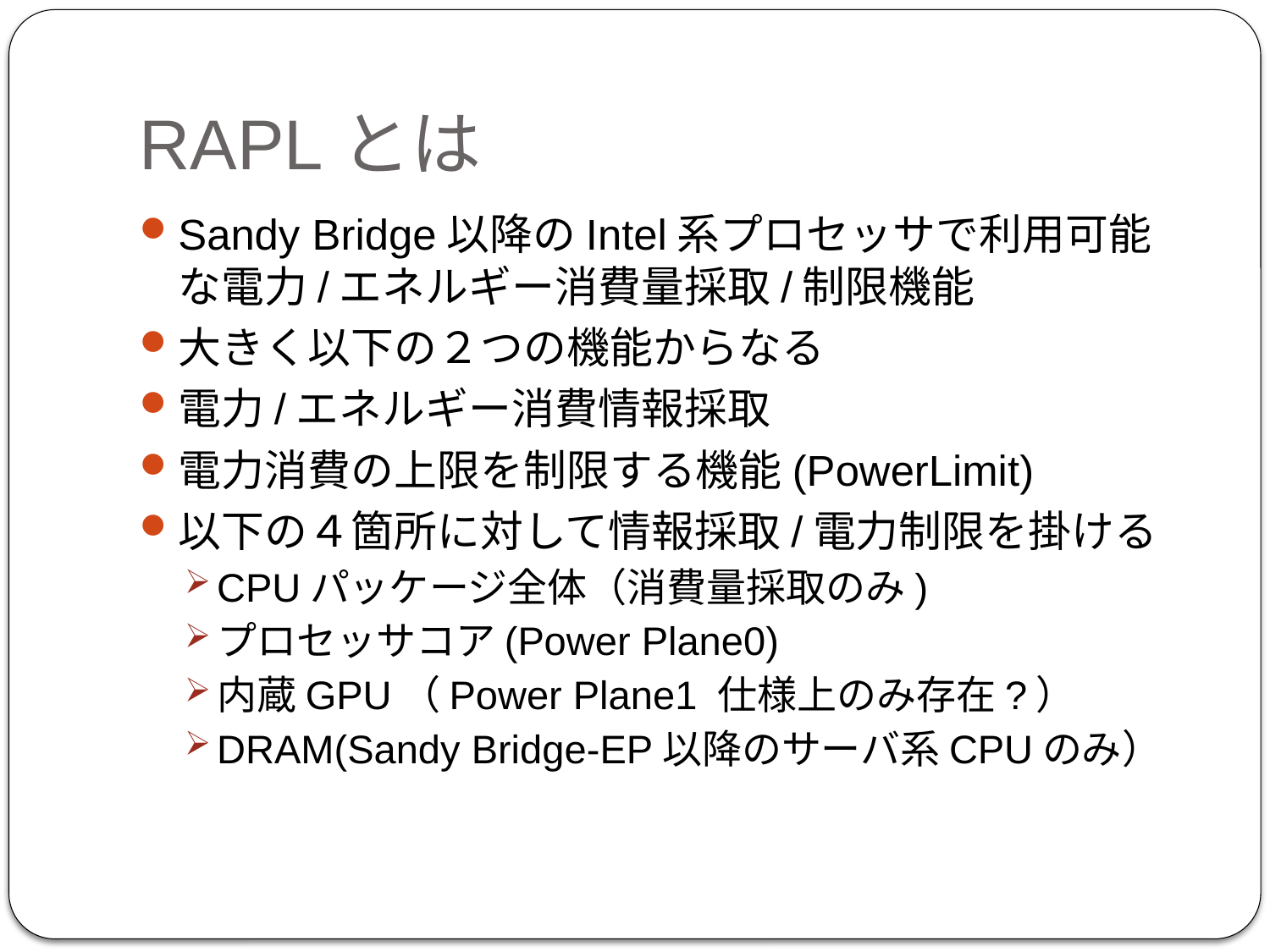

# RAPLとは
Sandy Bridge以降のIntel系プロセッサで利用可能な電力/エネルギー消費量採取/制限機能
大きく以下の２つの機能からなる
電力/エネルギー消費情報採取
電力消費の上限を制限する機能(PowerLimit)
以下の４箇所に対して情報採取/電力制限を掛ける
CPUパッケージ全体（消費量採取のみ)
プロセッサコア(Power Plane0)
内蔵GPU（Power Plane1 仕様上のみ存在?）
DRAM(Sandy Bridge-EP以降のサーバ系CPUのみ）